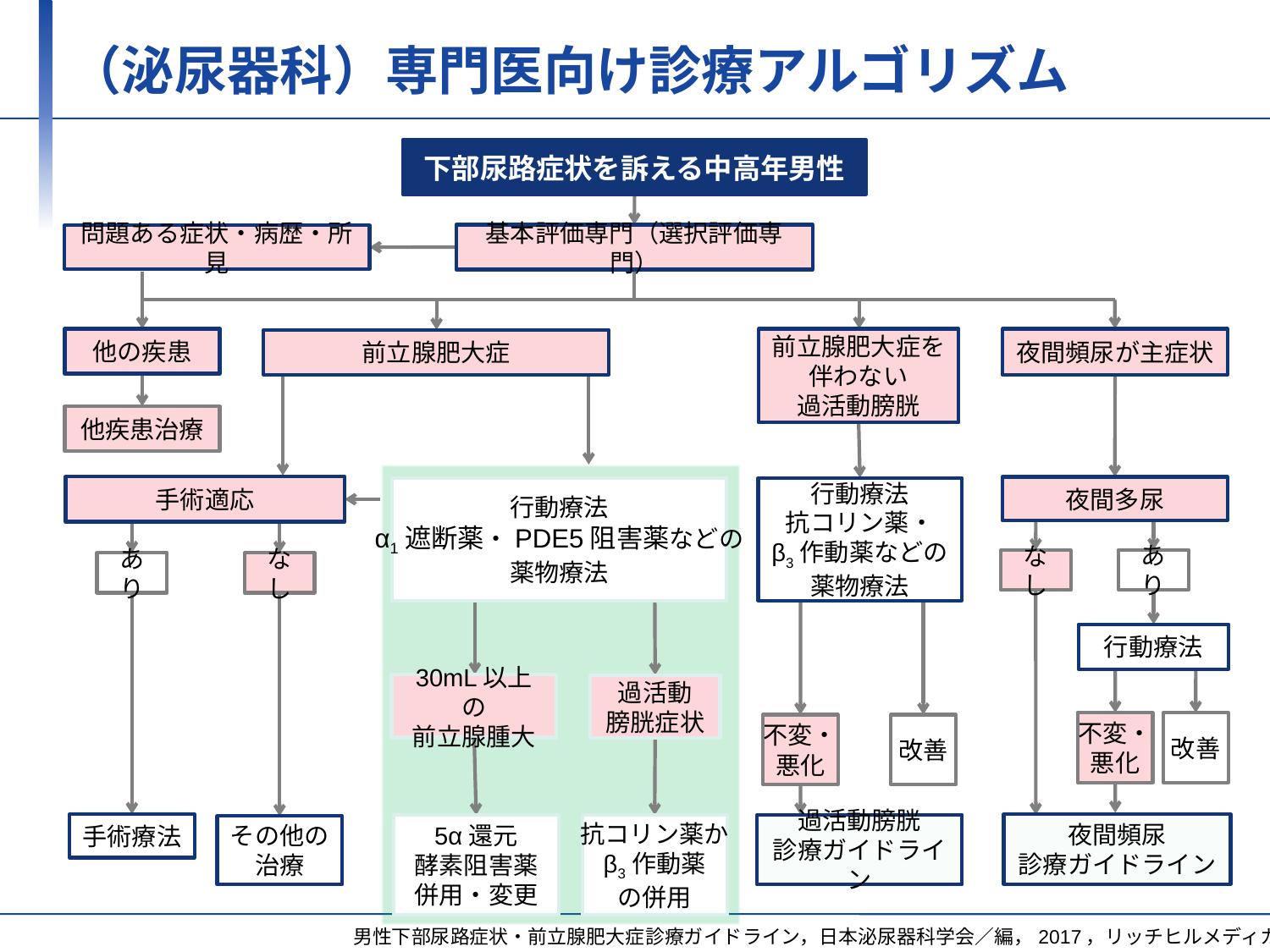

# （泌尿器科）専門医向け診療アルゴリズム
下部尿路症状を訴える中高年男性
基本評価専門（選択評価専門）
問題ある症状・病歴・所見
他の疾患
前立腺肥大症を
伴わない
過活動膀胱
夜間頻尿が主症状
前立腺肥大症
他疾患治療

手術適応
夜間多尿
行動療法
抗コリン薬・
β3作動薬などの
薬物療法
行動療法
α1遮断薬・PDE5阻害薬などの
薬物療法
あり
なし
あり
なし
行動療法
30mL以上の
前立腺腫大
過活動
膀胱症状
不変・
悪化
改善
不変・
悪化
改善
手術療法
夜間頻尿
診療ガイドライン
過活動膀胱
診療ガイドライン
5α還元
酵素阻害薬
併用・変更
抗コリン薬か
β3作動薬
の併用
その他の
治療
男性下部尿路症状・前立腺肥大症診療ガイドライン，日本泌尿器科学会／編，2017，リッチヒルメディカル